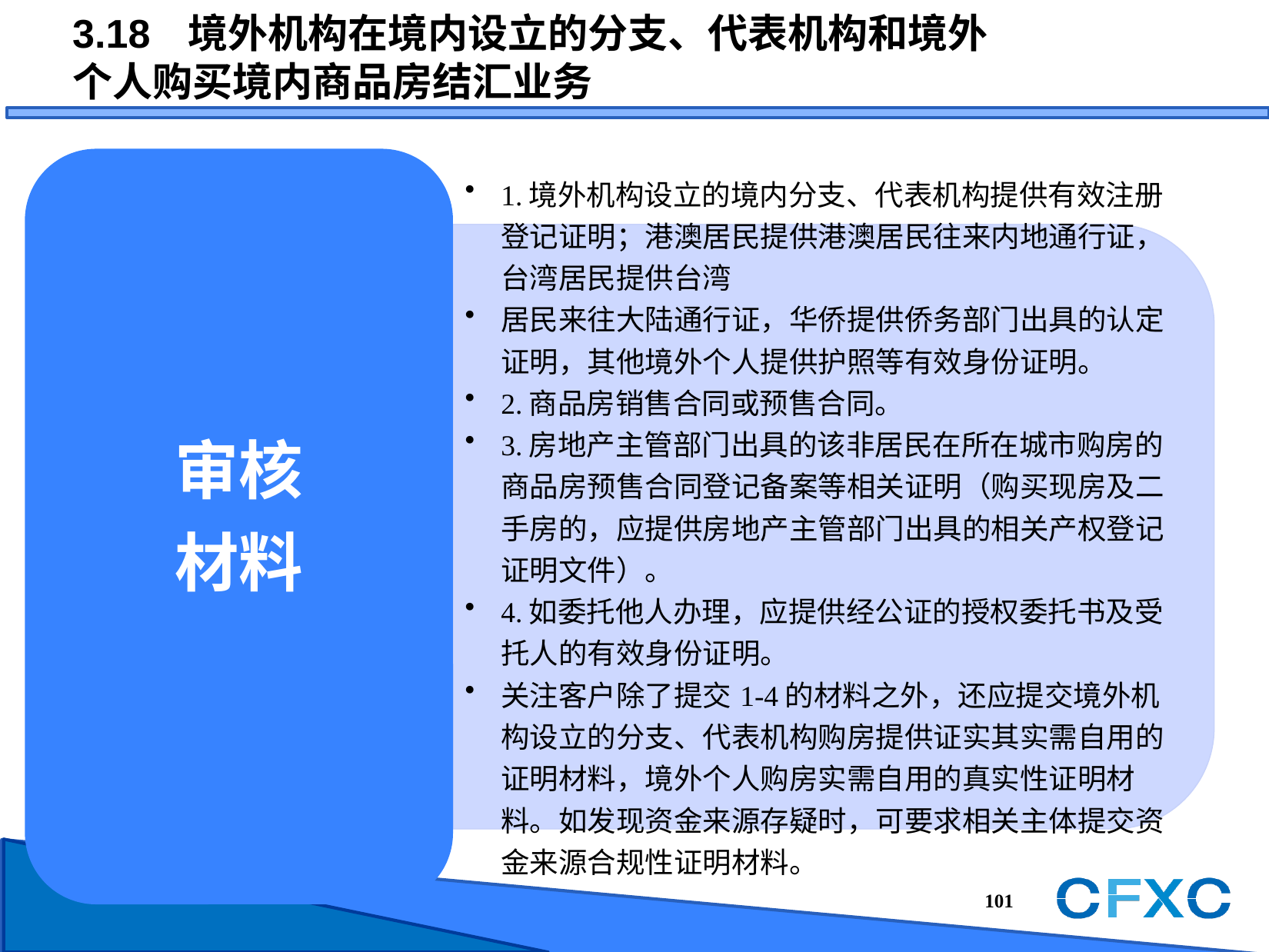

3.18	境外机构在境内设立的分支、代表机构和境外
个人购买境内商品房结汇业务
审核
材料
1.境外机构设立的境内分支、代表机构提供有效注册登记证明；港澳居民提供港澳居民往来内地通行证，台湾居民提供台湾
居民来往大陆通行证，华侨提供侨务部门出具的认定证明，其他境外个人提供护照等有效身份证明。
2.商品房销售合同或预售合同。
3.房地产主管部门出具的该非居民在所在城市购房的商品房预售合同登记备案等相关证明（购买现房及二手房的，应提供房地产主管部门出具的相关产权登记证明文件）。
4.如委托他人办理，应提供经公证的授权委托书及受托人的有效身份证明。
关注客户除了提交1-4的材料之外，还应提交境外机构设立的分支、代表机构购房提供证实其实需自用的证明材料，境外个人购房实需自用的真实性证明材料。如发现资金来源存疑时，可要求相关主体提交资金来源合规性证明材料。
101